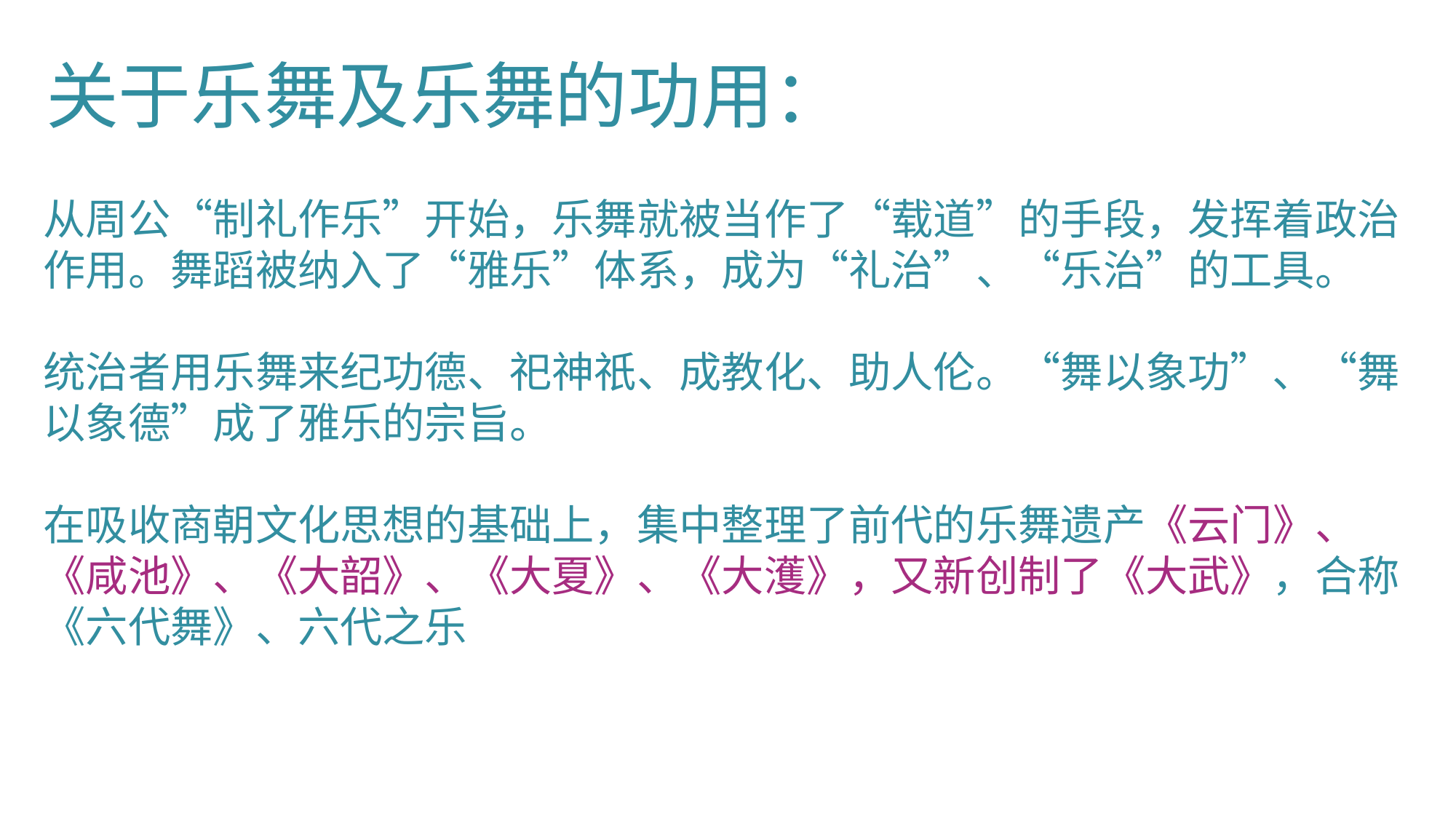

关于乐舞及乐舞的功用：
从周公“制礼作乐”开始，乐舞就被当作了“载道”的手段，发挥着政治作用。舞蹈被纳入了“雅乐”体系，成为“礼治”、“乐治”的工具。

统治者用乐舞来纪功德、祀神祇、成教化、助人伦。“舞以象功”、“舞以象德”成了雅乐的宗旨。
在吸收商朝文化思想的基础上，集中整理了前代的乐舞遗产《云门》、《咸池》、《大韶》、《大夏》、《大濩》，又新创制了《大武》，合称《六代舞》、六代之乐